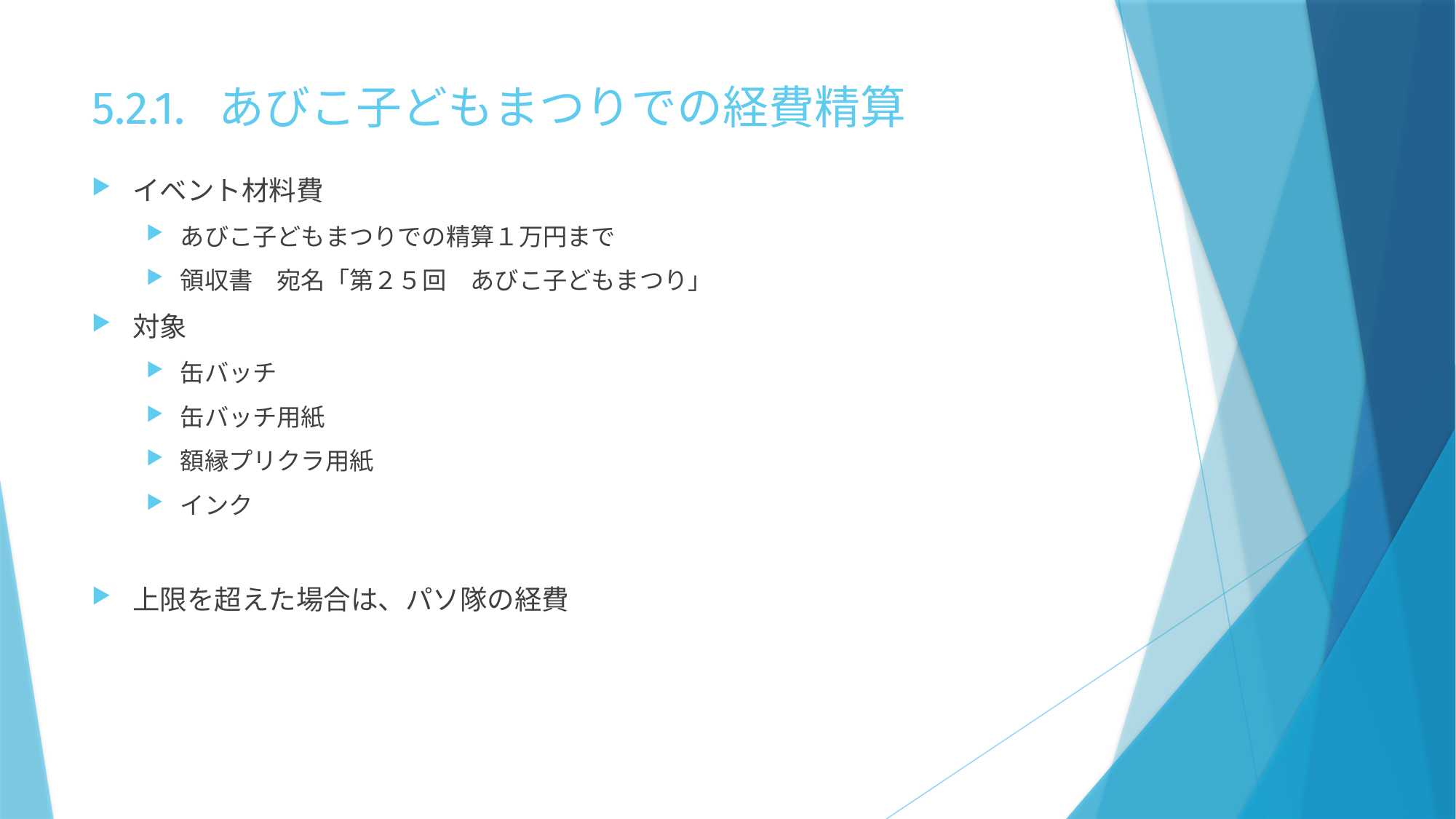

5.2.1.  あびこ子どもまつりでの経費精算
イベント材料費
あびこ子どもまつりでの精算１万円まで
領収書　宛名「第２５回　あびこ子どもまつり」
対象
缶バッチ
缶バッチ用紙
額縁プリクラ用紙
インク

上限を超えた場合は、パソ隊の経費